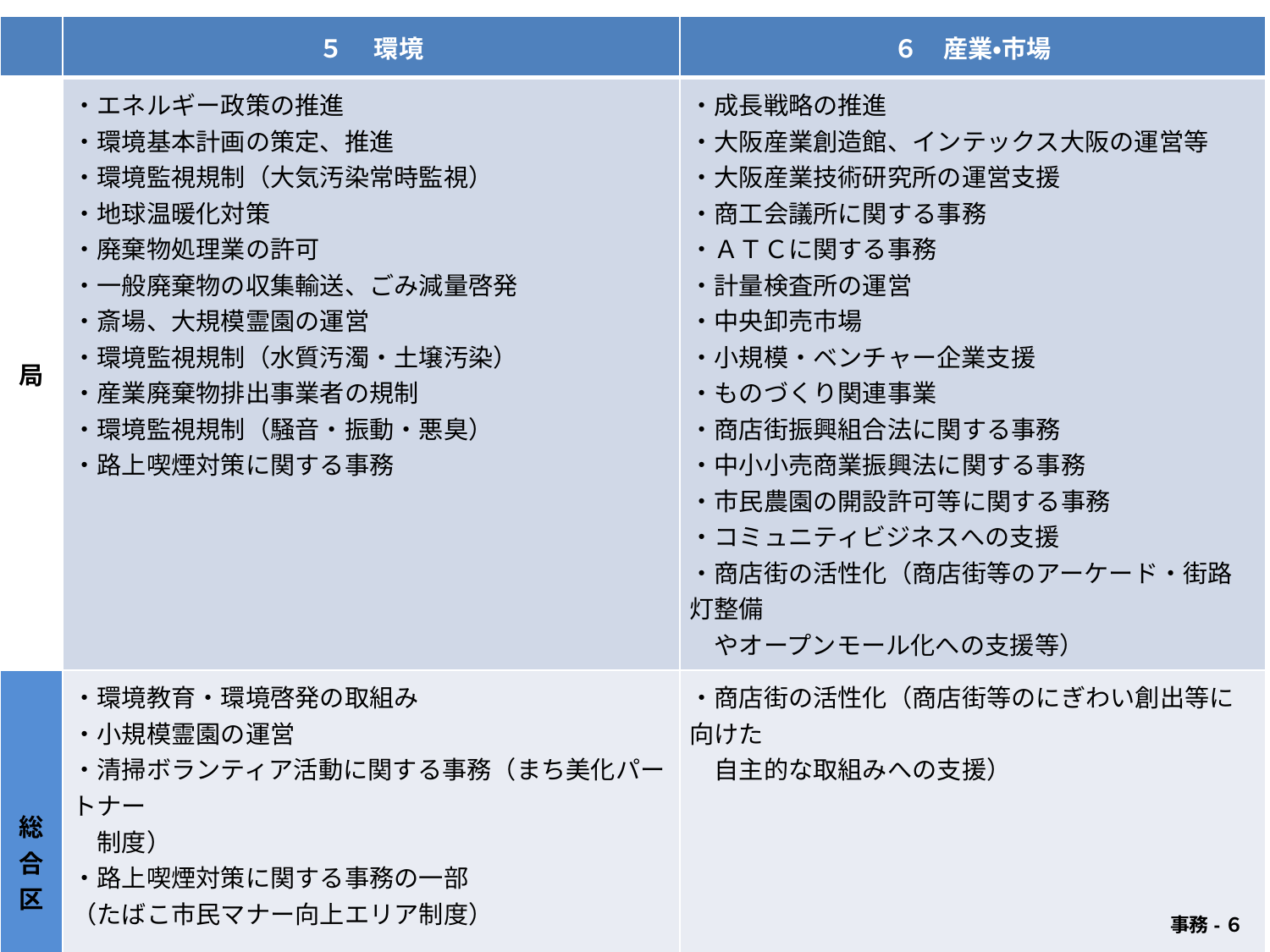

|  | ５　 環境 | ６　産業・市場 |
| --- | --- | --- |
| 局 | ・エネルギー政策の推進 ・環境基本計画の策定、推進 ・環境監視規制（大気汚染常時監視） ・地球温暖化対策 ・廃棄物処理業の許可 ・一般廃棄物の収集輸送、ごみ減量啓発 ・斎場、大規模霊園の運営 ・環境監視規制（水質汚濁・土壌汚染） ・産業廃棄物排出事業者の規制 ・環境監視規制（騒音・振動・悪臭） ・路上喫煙対策に関する事務 | ・成長戦略の推進 ・大阪産業創造館、インテックス大阪の運営等 ・大阪産業技術研究所の運営支援 ・商工会議所に関する事務 ・ＡＴＣに関する事務 ・計量検査所の運営 ・中央卸売市場 ・小規模・ベンチャー企業支援 ・ものづくり関連事業 ・商店街振興組合法に関する事務 ・中小小売商業振興法に関する事務 ・市民農園の開設許可等に関する事務 ・コミュニティビジネスへの支援 ・商店街の活性化（商店街等のアーケード・街路灯整備 　やオープンモール化への支援等） |
| 総合区 | ・環境教育・環境啓発の取組み ・小規模霊園の運営 ・清掃ボランティア活動に関する事務（まち美化パートナー 　制度） ・路上喫煙対策に関する事務の一部 （たばこ市民マナー向上エリア制度） | ・商店街の活性化（商店街等のにぎわい創出等に向けた 　自主的な取組みへの支援） |
 事務-６